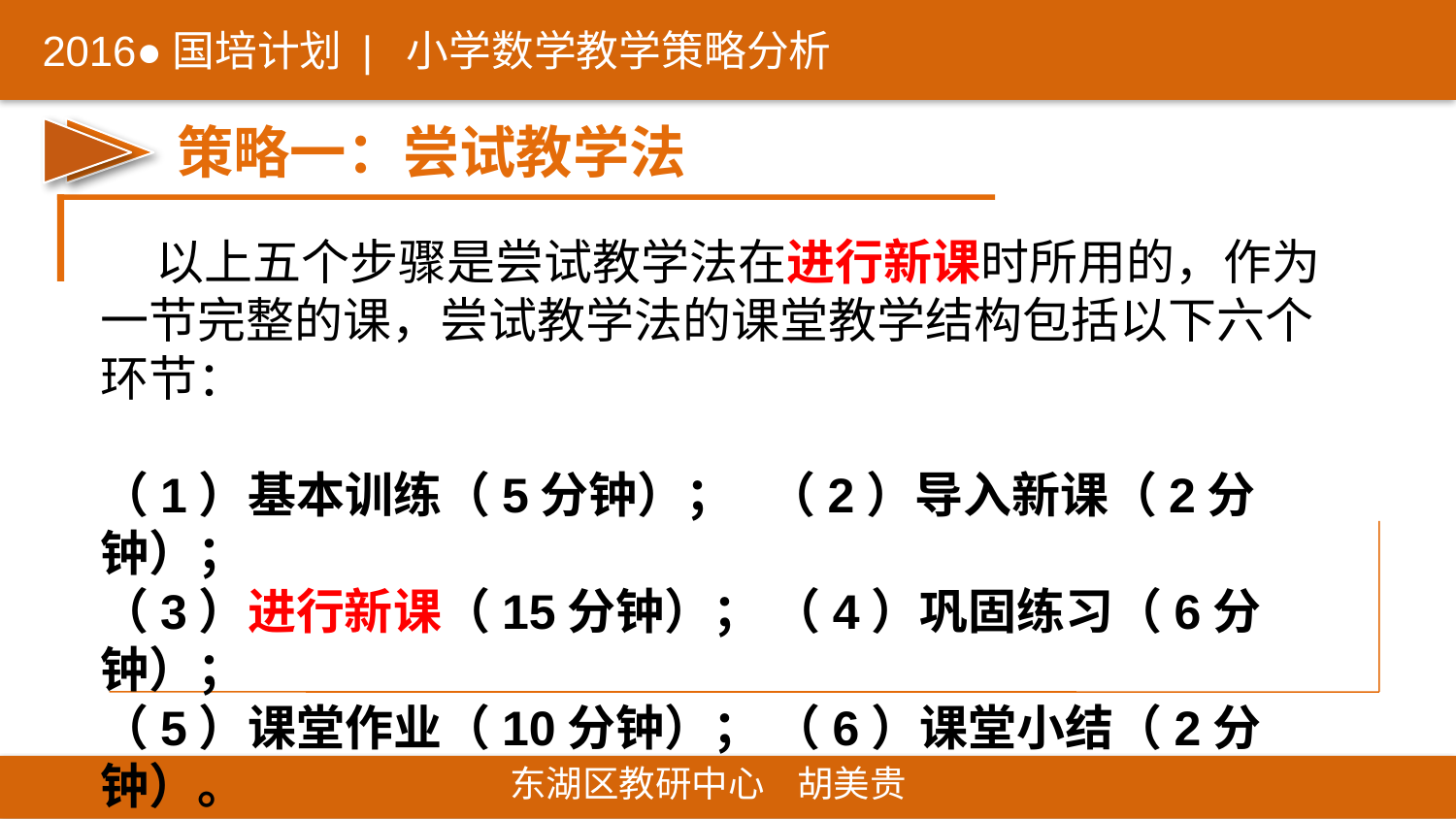

以上五个步骤是尝试教学法在进行新课时所用的，作为一节完整的课，尝试教学法的课堂教学结构包括以下六个环节：

（1）基本训练（5分钟）；   （2）导入新课（2分钟）；
（3）进行新课（15分钟）； （4）巩固练习（6分钟）；
（5）课堂作业（10分钟）； （6）课堂小结（2分钟）。